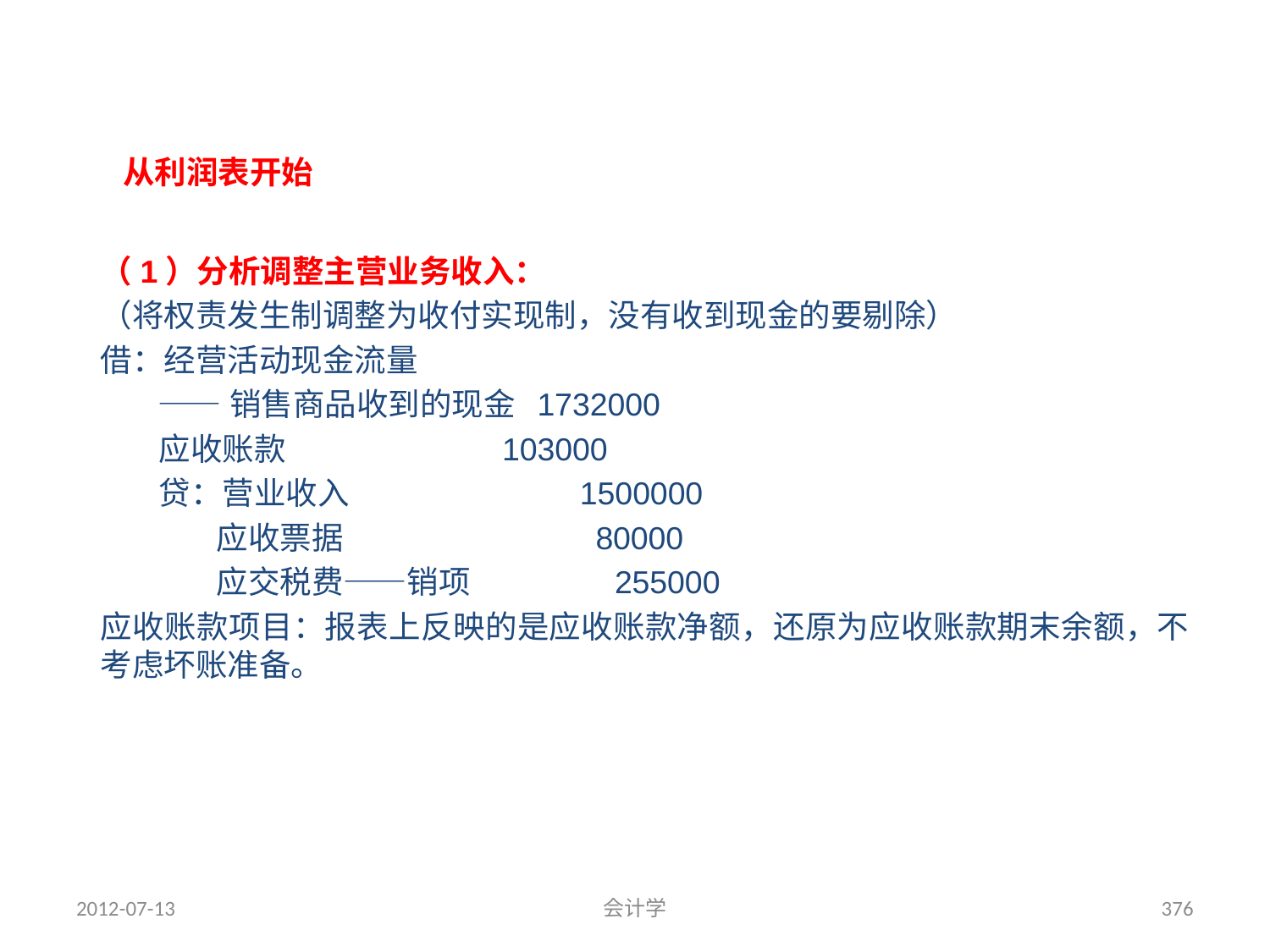

# 现金流量表编制举例P452
从利润表开始
（1）分析调整主营业务收入：
（将权责发生制调整为收付实现制，没有收到现金的要剔除）
借：经营活动现金流量
        ——销售商品收到的现金  1732000
       应收账款                             103000
       贷：营业收入                               1500000
               应收票据                                  80000
               应交税费——销项                   255000
应收账款项目：报表上反映的是应收账款净额，还原为应收账款期末余额，不考虑坏账准备。
2012-07-13
会计学
376